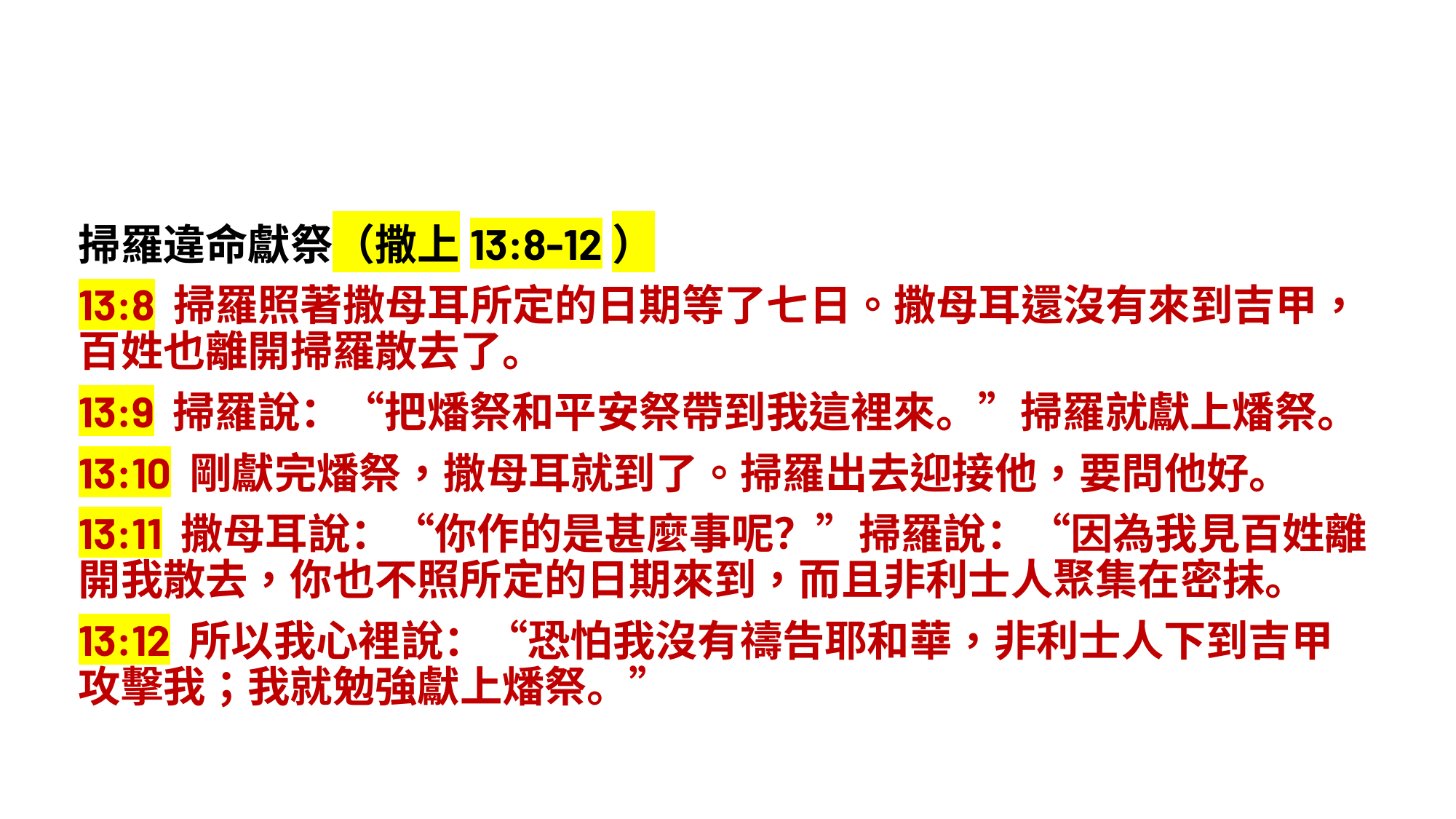

掃羅違命獻祭（撒上13:8-12）
13:8 掃羅照著撒母耳所定的日期等了七日。撒母耳還沒有來到吉甲，百姓也離開掃羅散去了。
13:9 掃羅說：“把燔祭和平安祭帶到我這裡來。”掃羅就獻上燔祭。
13:10 剛獻完燔祭，撒母耳就到了。掃羅出去迎接他，要問他好。
13:11 撒母耳說：“你作的是甚麼事呢？”掃羅說：“因為我見百姓離開我散去，你也不照所定的日期來到，而且非利士人聚集在密抹。
13:12 所以我心裡說：“恐怕我沒有禱告耶和華，非利士人下到吉甲攻擊我；我就勉強獻上燔祭。”